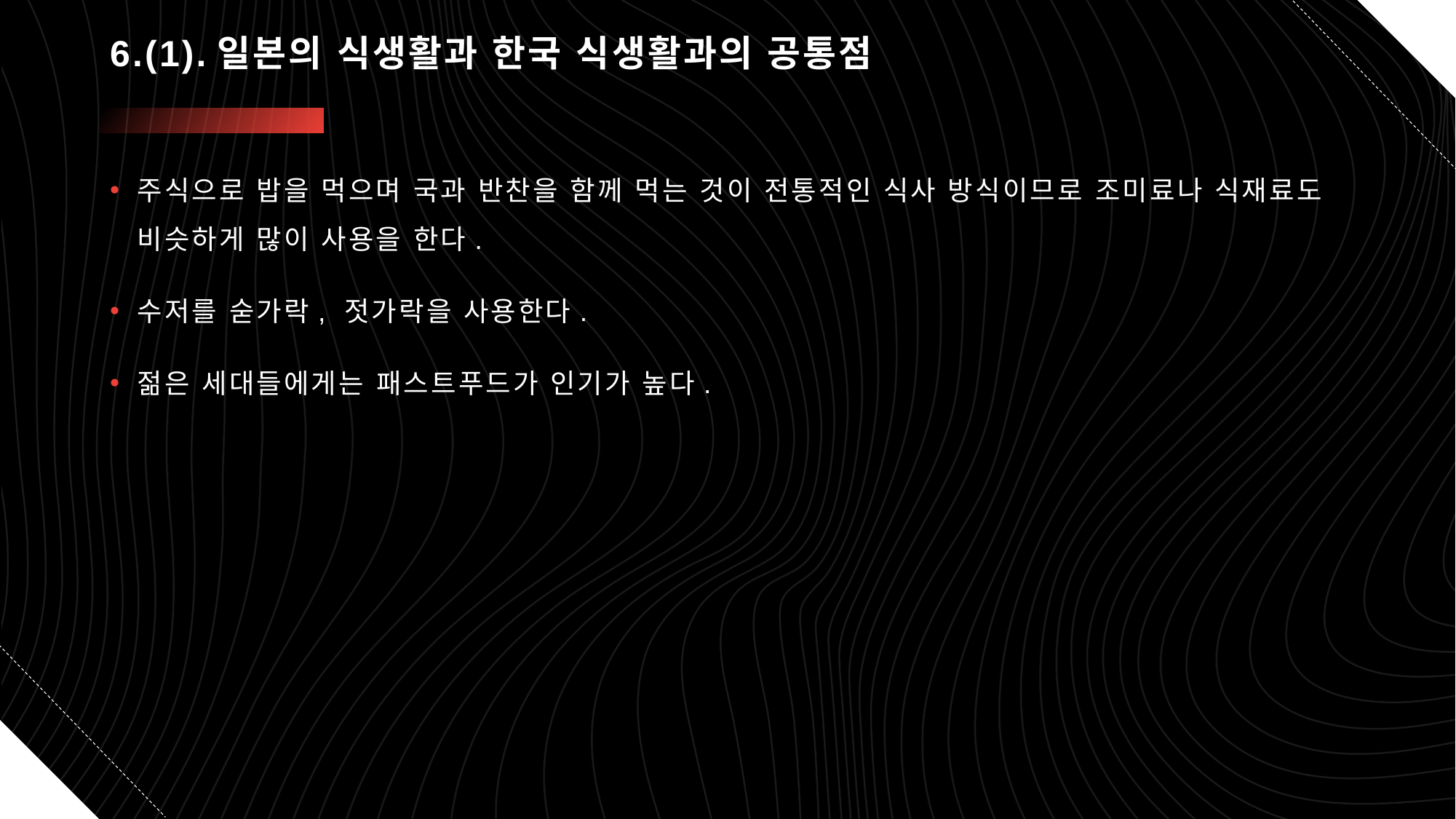

# 6.(1).일본의 식생활과 한국 식생활과의 공통점
주식으로 밥을 먹으며 국과 반찬을 함께 먹는 것이 전통적인 식사 방식이므로 조미료나 식재료도 비슷하게 많이 사용을 한다.
수저를 숟가락, 젓가락을 사용한다.
젊은 세대들에게는 패스트푸드가 인기가 높다.